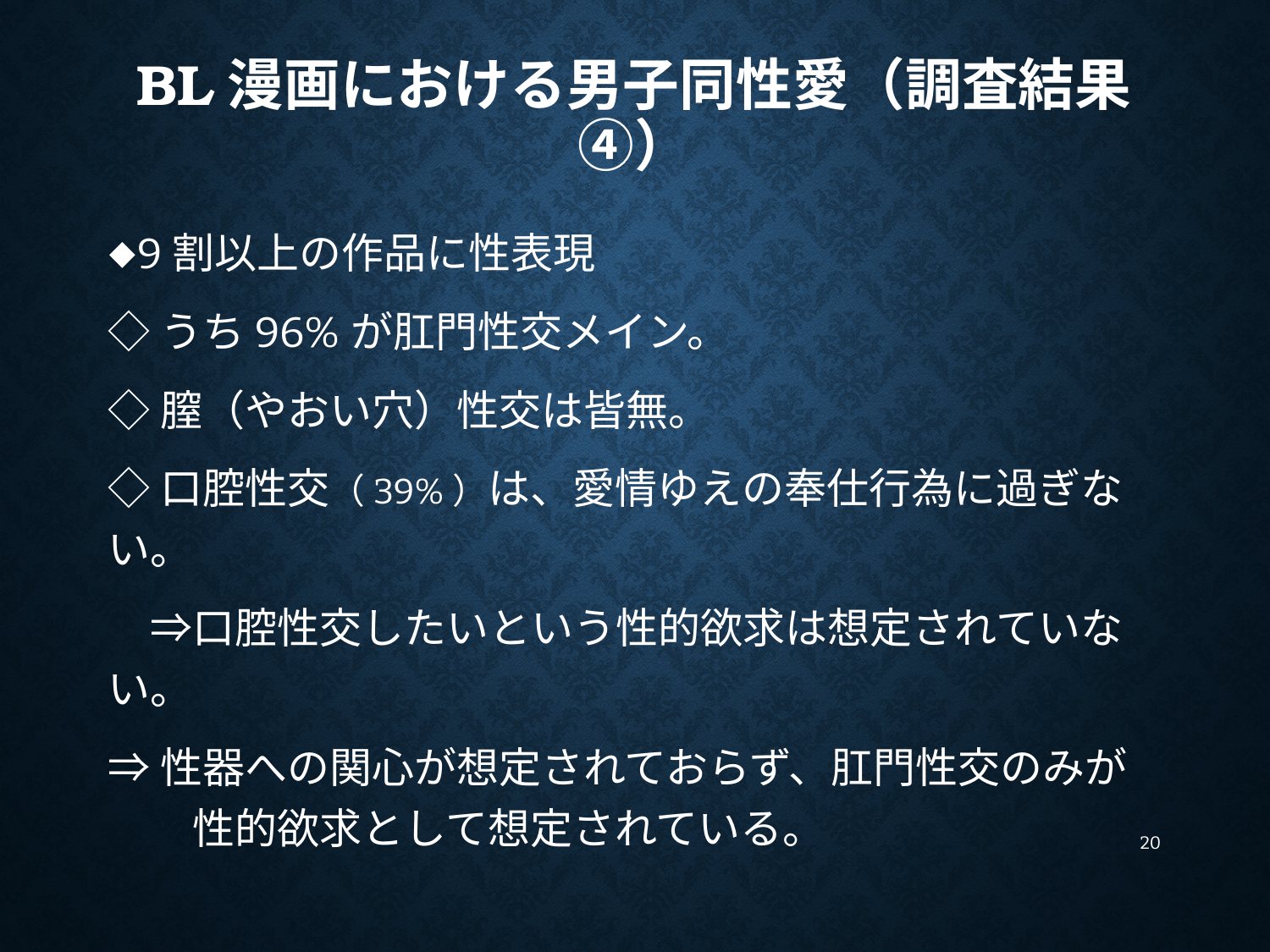

# BL漫画における男子同性愛（調査結果④）
◆9割以上の作品に性表現
◇うち96%が肛門性交メイン。
◇膣（やおい穴）性交は皆無。
◇口腔性交（39%）は、愛情ゆえの奉仕行為に過ぎない。
　⇒口腔性交したいという性的欲求は想定されていない。
⇒性器への関心が想定されておらず、肛門性交のみが　　性的欲求として想定されている。
20